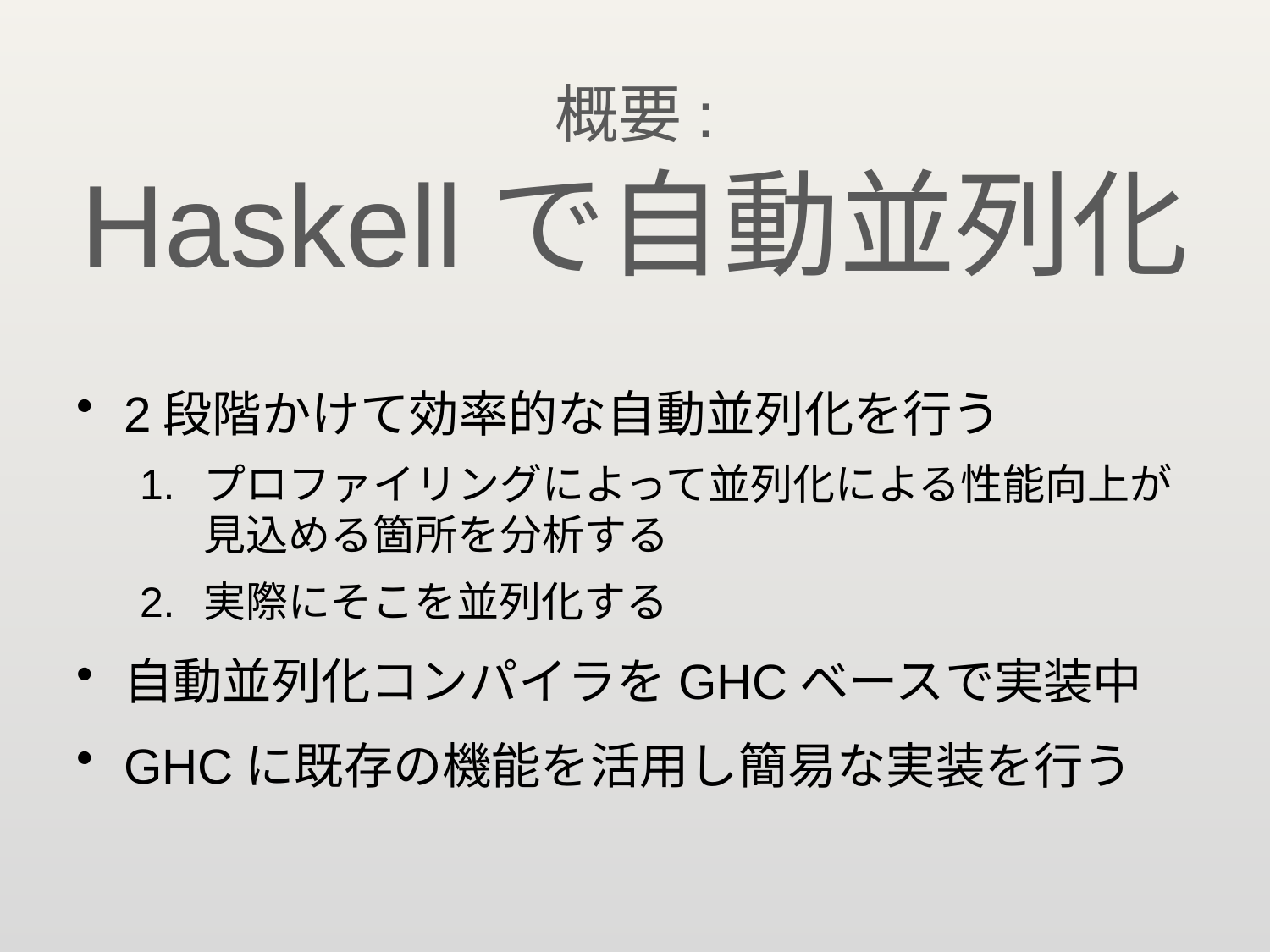

# 概要: Haskellで自動並列化
2段階かけて効率的な自動並列化を行う
プロファイリングによって並列化による性能向上が見込める箇所を分析する
実際にそこを並列化する
自動並列化コンパイラをGHCベースで実装中
GHCに既存の機能を活用し簡易な実装を行う